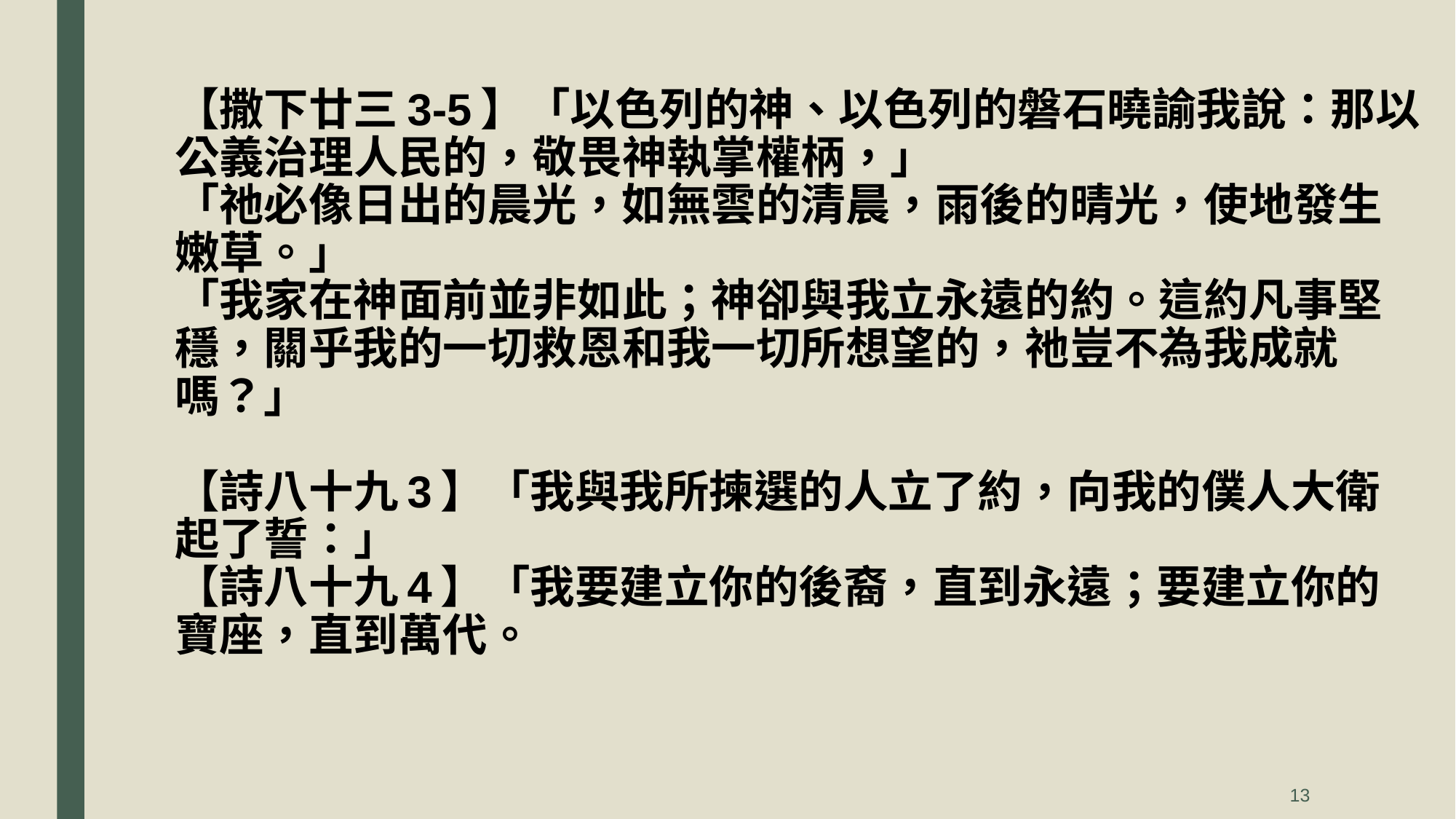

# 【撒下廿三3-5】「以色列的神、以色列的磐石曉諭我說：那以公義治理人民的，敬畏神執掌權柄，」 「祂必像日出的晨光，如無雲的清晨，雨後的晴光，使地發生嫩草。」 「我家在神面前並非如此；神卻與我立永遠的約。這約凡事堅穩，關乎我的一切救恩和我一切所想望的，祂豈不為我成就嗎？」 【詩八十九3】「我與我所揀選的人立了約，向我的僕人大衛起了誓：」 【詩八十九4】「我要建立你的後裔，直到永遠；要建立你的寶座，直到萬代。
13